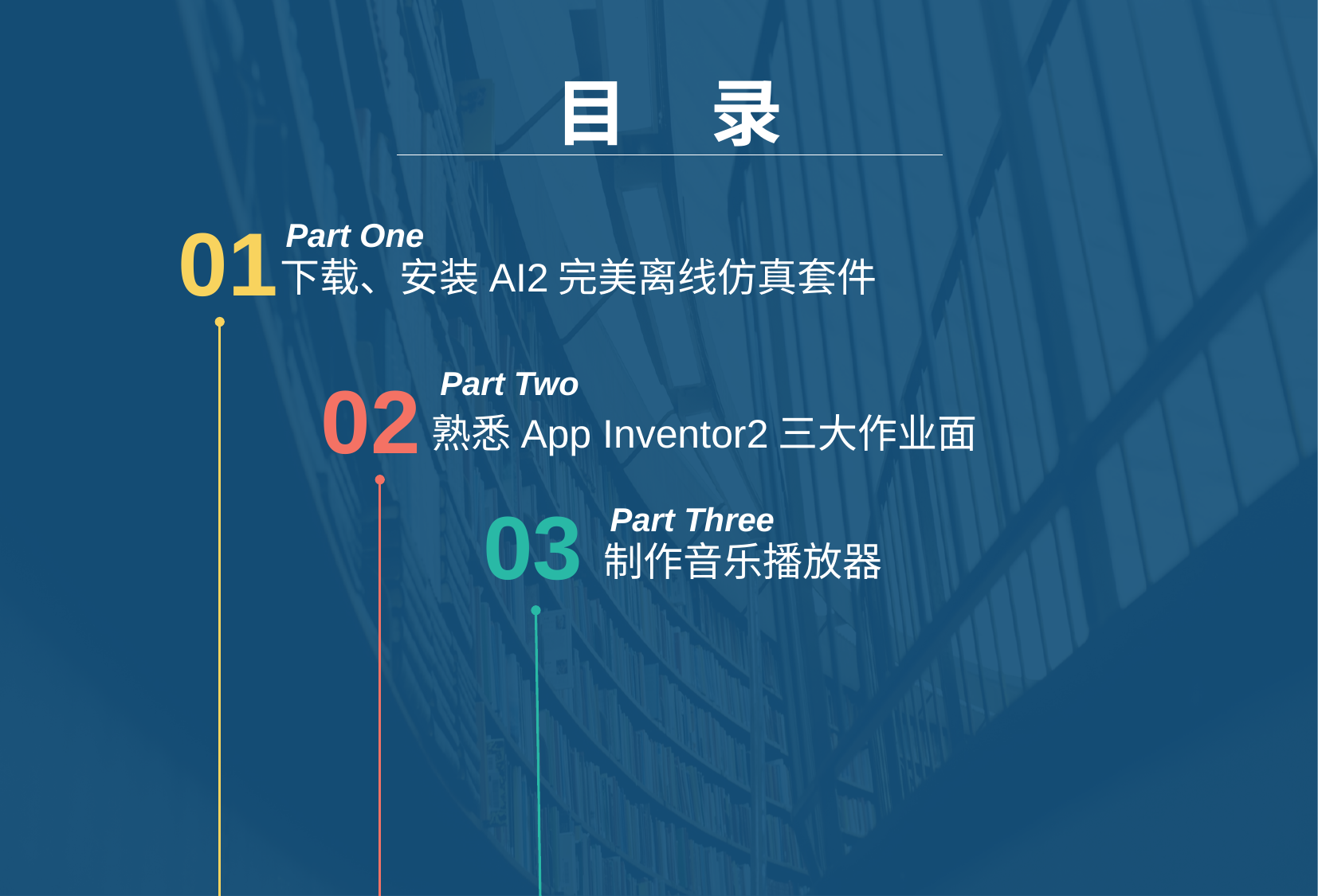

目     录
01
Part One
下载、安装AI2完美离线仿真套件
Part Two
熟悉App Inventor2三大作业面
02
03
Part Three
制作音乐播放器